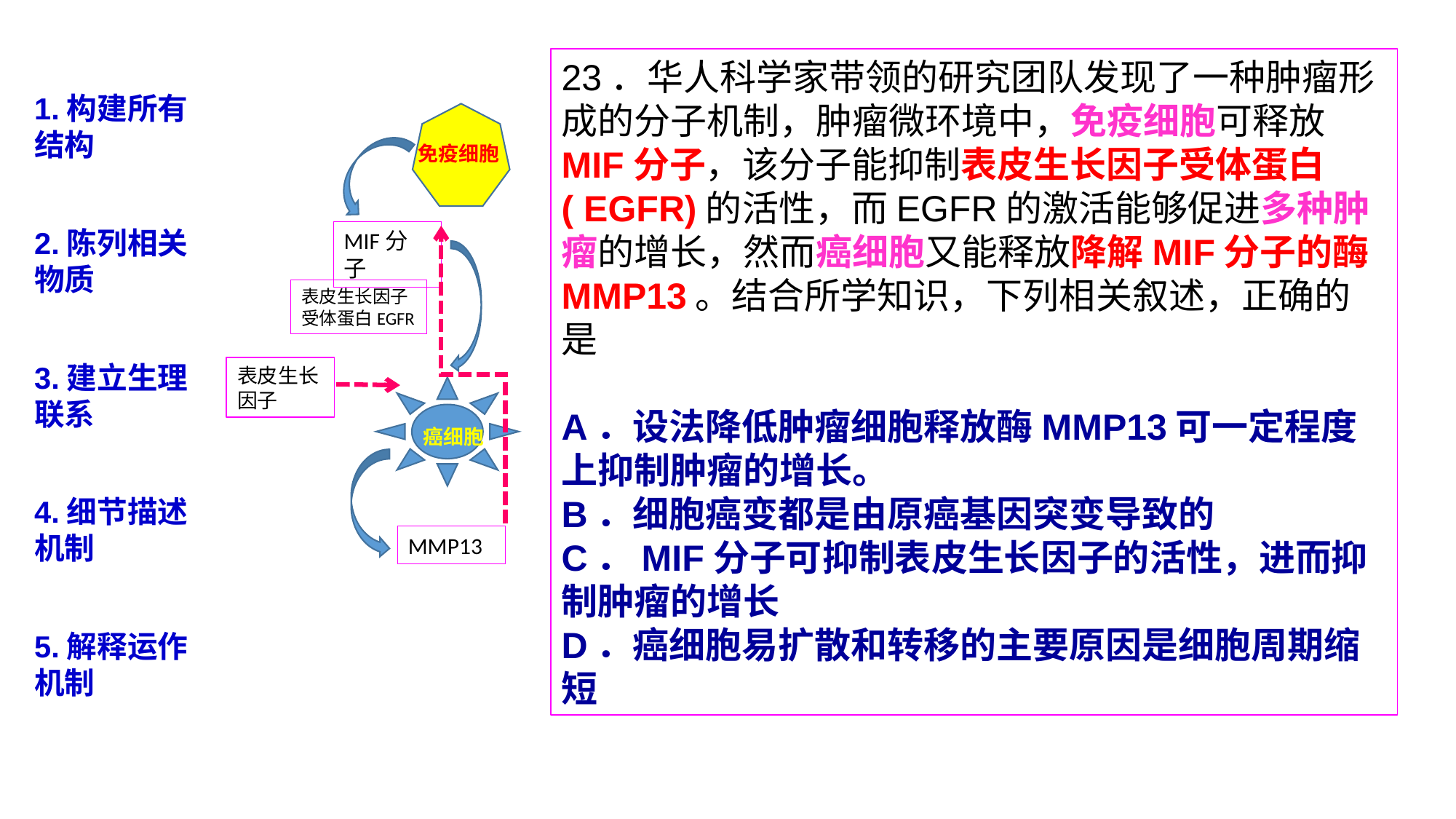

23．华人科学家带领的研究团队发现了一种肿瘤形成的分子机制，肿瘤微环境中，免疫细胞可释放MIF分子，该分子能抑制表皮生长因子受体蛋白( EGFR)的活性，而EGFR的激活能够促进多种肿瘤的增长，然而癌细胞又能释放降解MIF分子的酶MMP13。结合所学知识，下列相关叙述，正确的是

A．设法降低肿瘤细胞释放酶MMP13可一定程度上抑制肿瘤的增长。
B．细胞癌变都是由原癌基因突变导致的
C．MIF分子可抑制表皮生长因子的活性，进而抑制肿瘤的增长
D．癌细胞易扩散和转移的主要原因是细胞周期缩短
1.构建所有结构

2.陈列相关物质

3.建立生理联系

4.细节描述机制

5.解释运作机制

免疫细胞

MIF分子

表皮生长因子受体蛋白EGFR
表皮生长因子

 癌细胞

MMP13